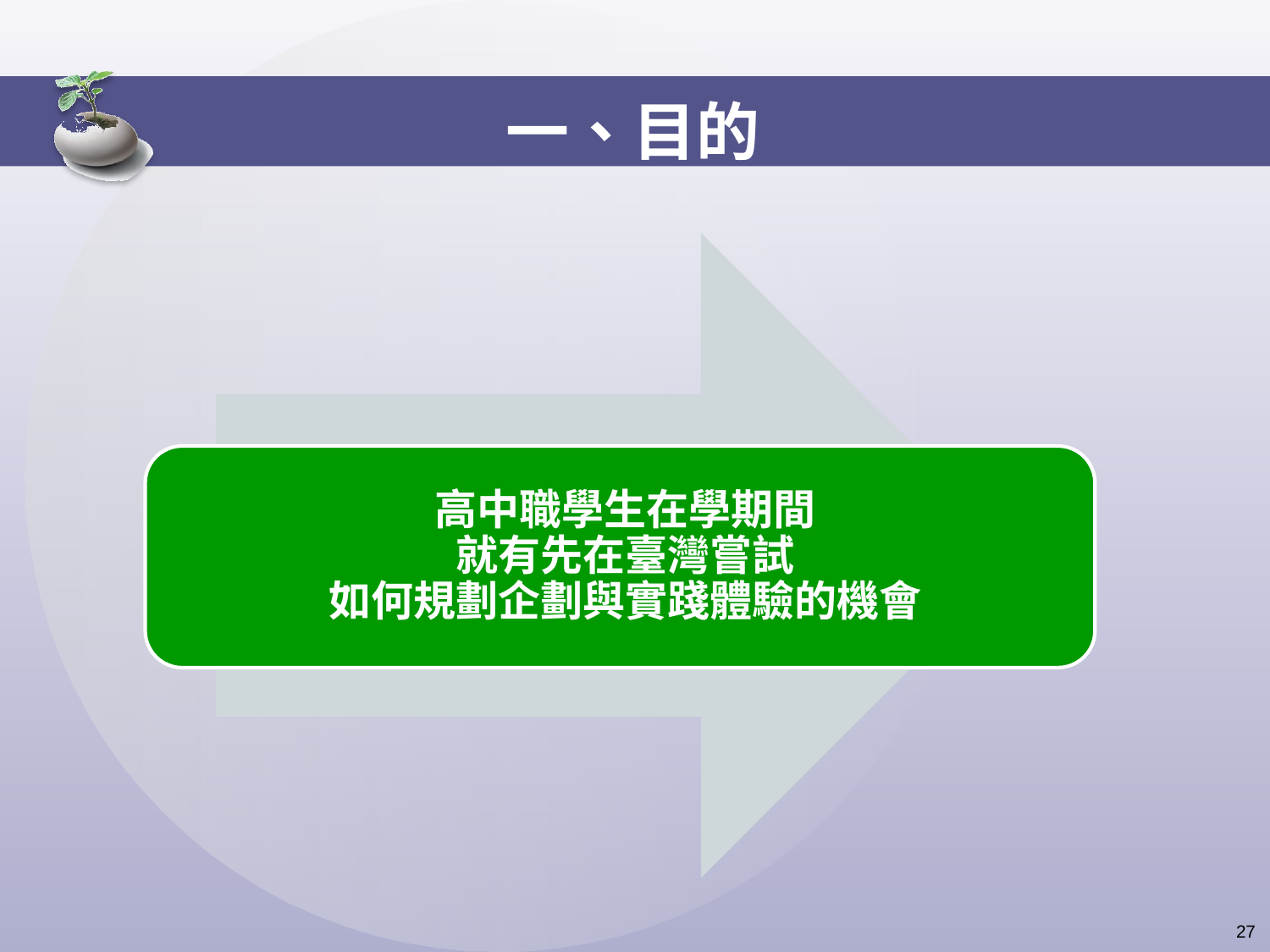

# 一、目的
高中職學生在學期間
就有先在臺灣嘗試
如何規劃企劃與實踐體驗的機會
              27